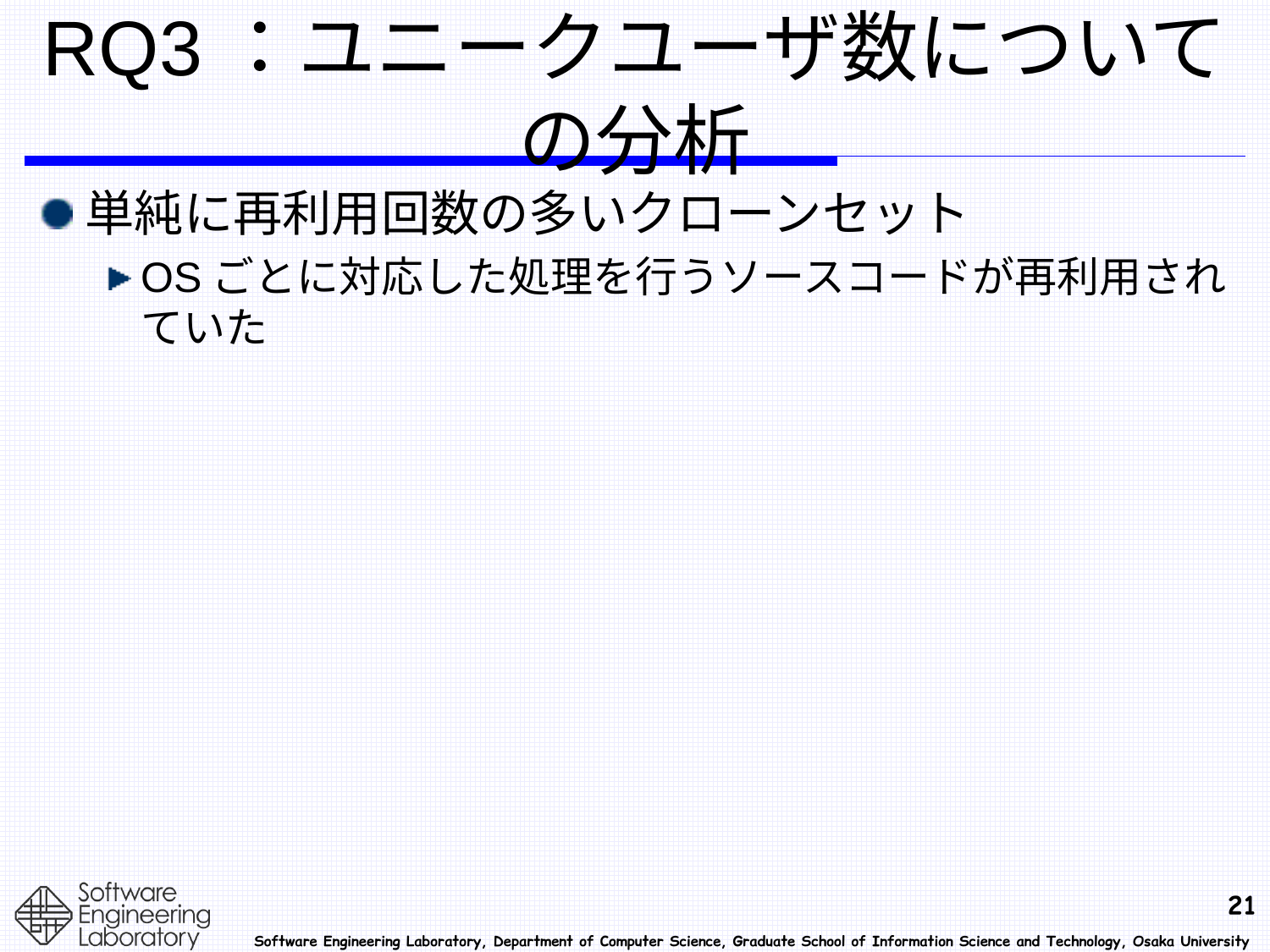

# RQ3：ユニークユーザ数についての分析
単純に再利用回数の多いクローンセット
OSごとに対応した処理を行うソースコードが再利用されていた